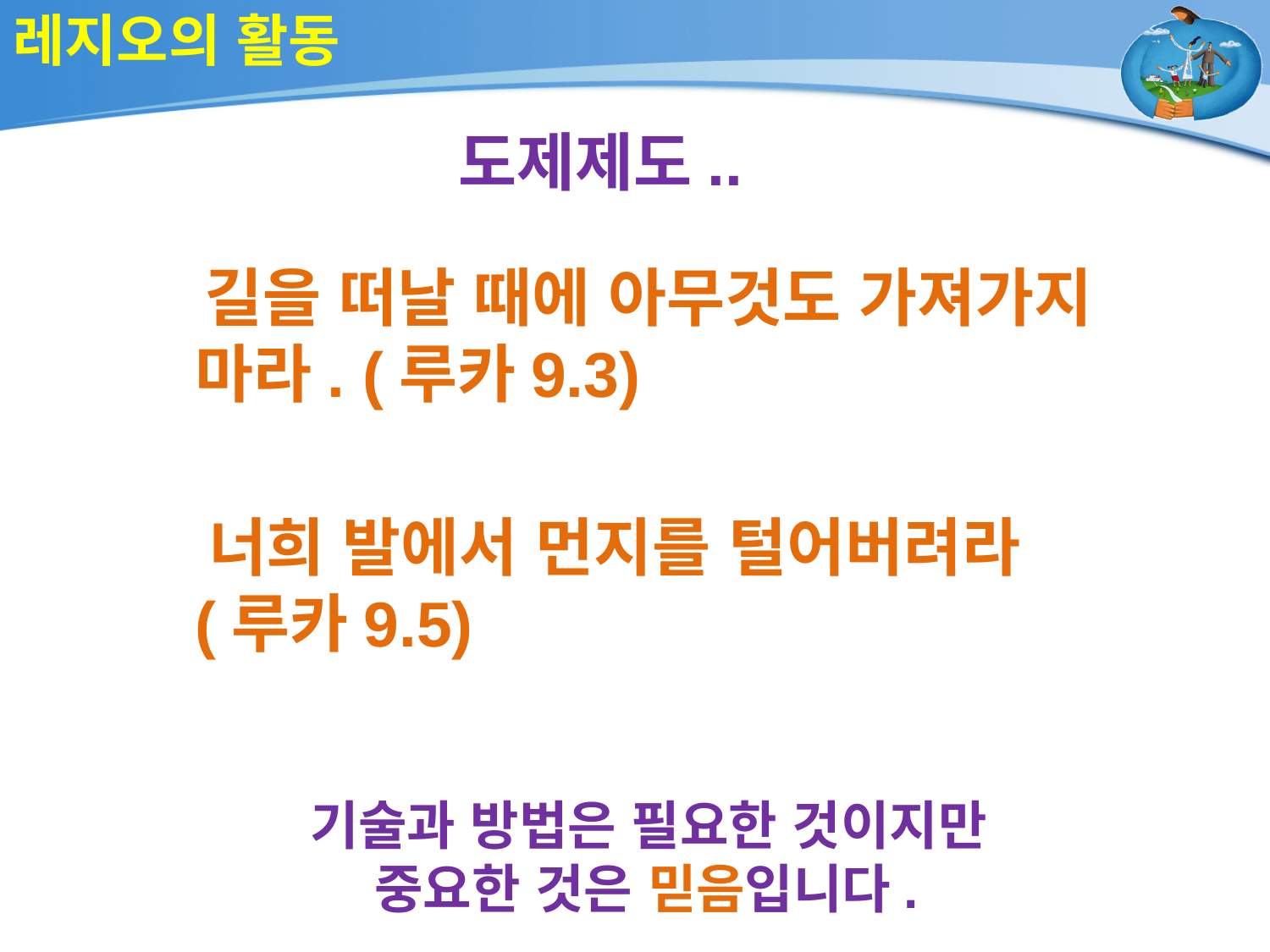

# 레지오의 활동
도제제도..
  길을 떠날 때에 아무것도 가져가지 마라. (루카9.3)

  너희 발에서 먼지를 털어버려라(루카9.5)

 기술과 방법은 필요한 것이지만
중요한 것은 믿음입니다.